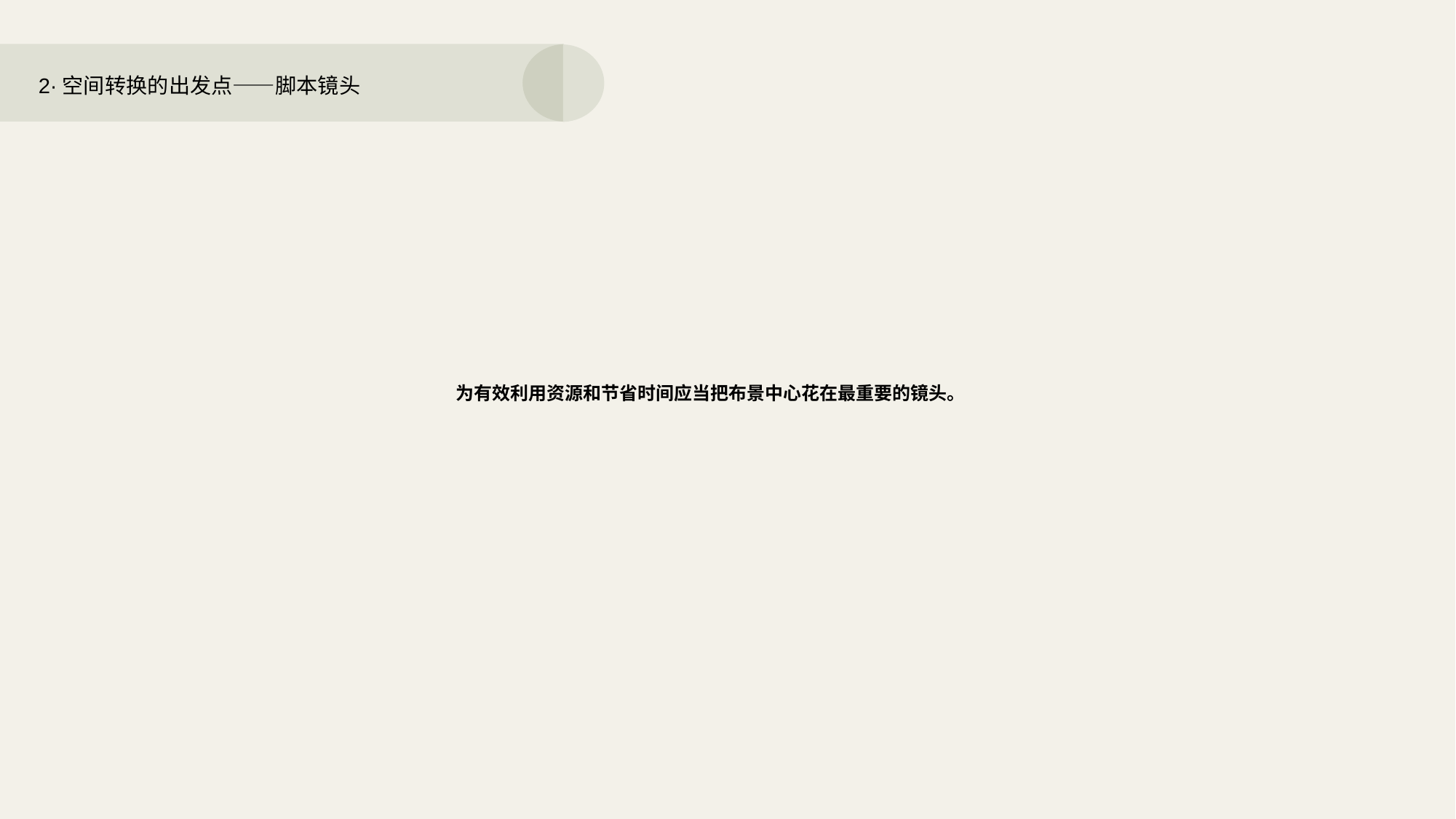

2·空间转换的出发点——脚本镜头
为有效利用资源和节省时间应当把布景中心花在最重要的镜头。